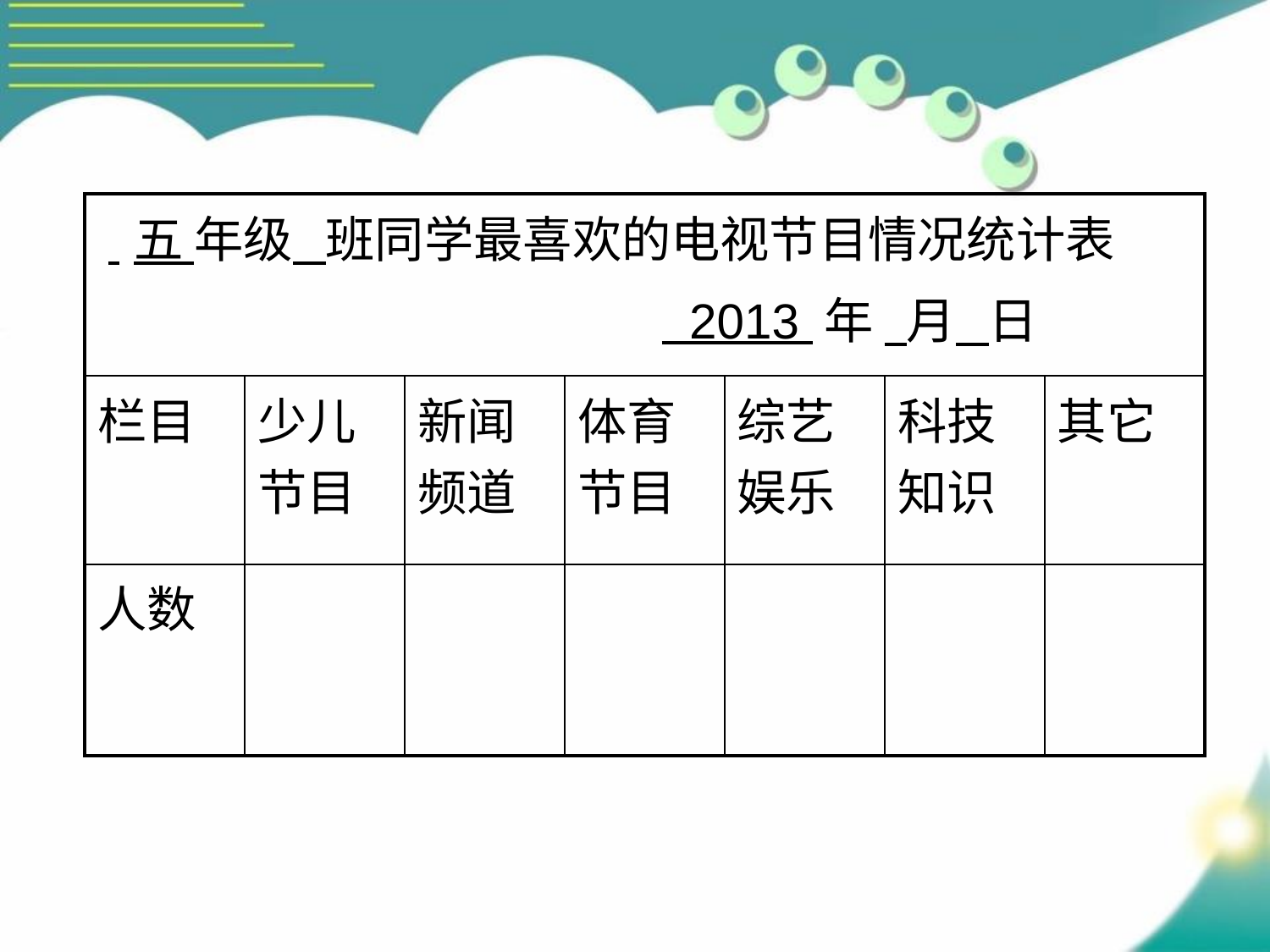

| 五 年级 班同学最喜欢的电视节目情况统计表 2013 年 月 日 |  |  |  |  |  |  |
| --- | --- | --- | --- | --- | --- | --- |
| 栏目 | 少儿节目 | 新闻频道 | 体育节目 | 综艺娱乐 | 科技知识 | 其它 |
| 人数 |  |  |  |  |  |  |